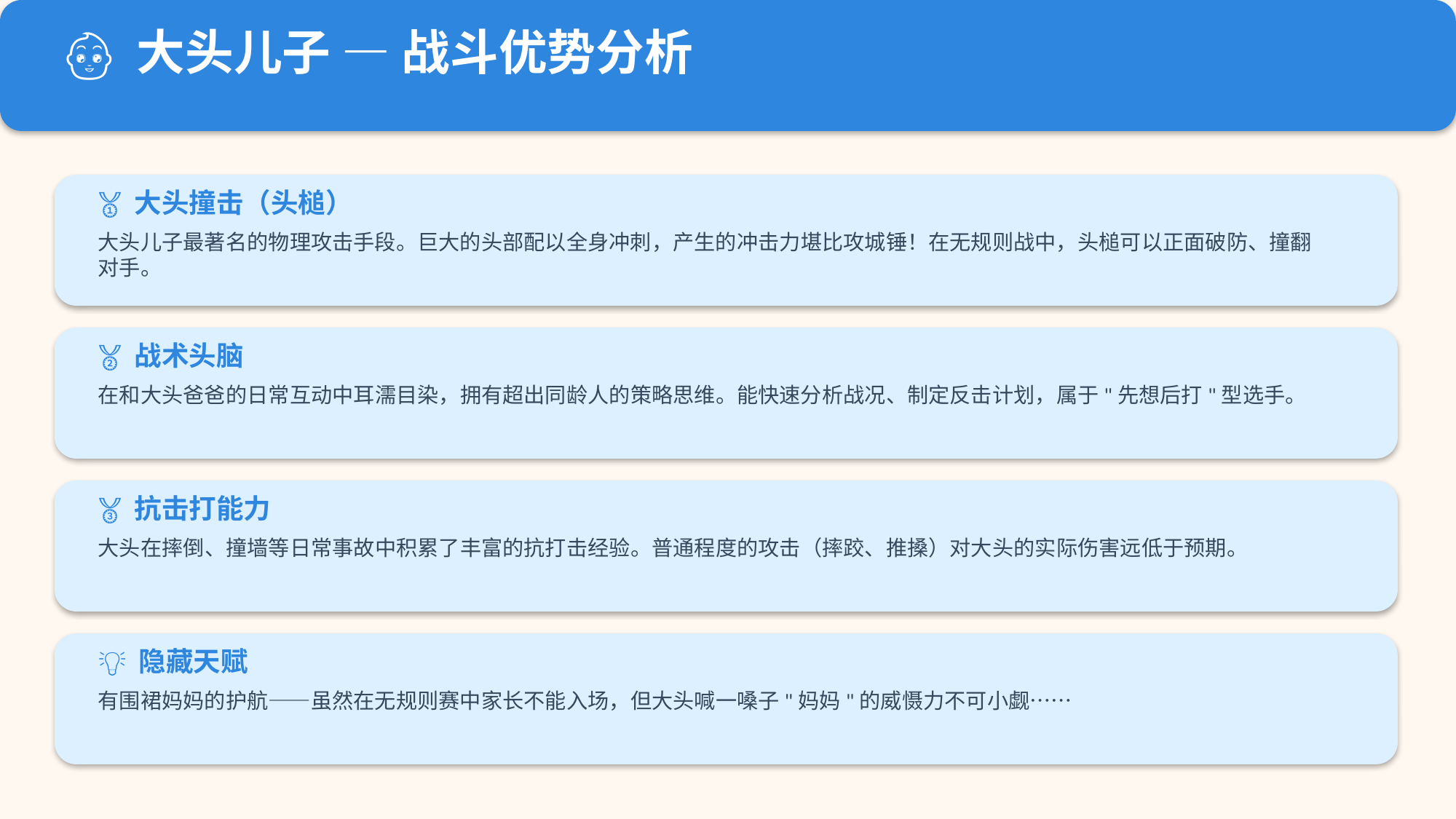

👶 大头儿子 — 战斗优势分析

🥇 大头撞击（头槌）
大头儿子最著名的物理攻击手段。巨大的头部配以全身冲刺，产生的冲击力堪比攻城锤！在无规则战中，头槌可以正面破防、撞翻对手。

🥈 战术头脑
在和大头爸爸的日常互动中耳濡目染，拥有超出同龄人的策略思维。能快速分析战况、制定反击计划，属于"先想后打"型选手。

🥉 抗击打能力
大头在摔倒、撞墙等日常事故中积累了丰富的抗打击经验。普通程度的攻击（摔跤、推搡）对大头的实际伤害远低于预期。

💡 隐藏天赋
有围裙妈妈的护航——虽然在无规则赛中家长不能入场，但大头喊一嗓子"妈妈"的威慑力不可小觑……